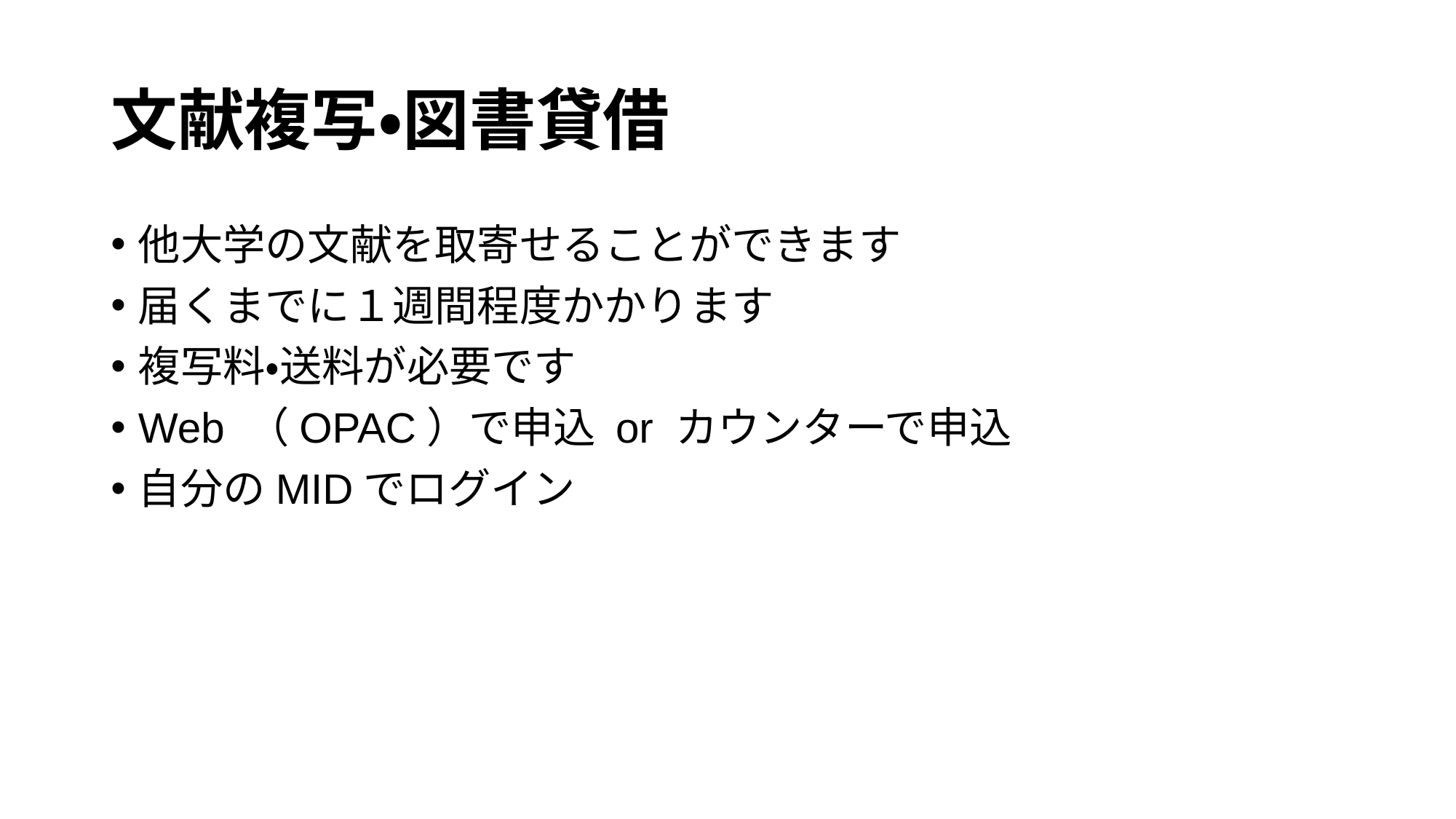

# 文献複写・図書貸借
他大学の文献を取寄せることができます
届くまでに１週間程度かかります
複写料・送料が必要です
Web （OPAC）で申込 or カウンターで申込
自分のMIDでログイン